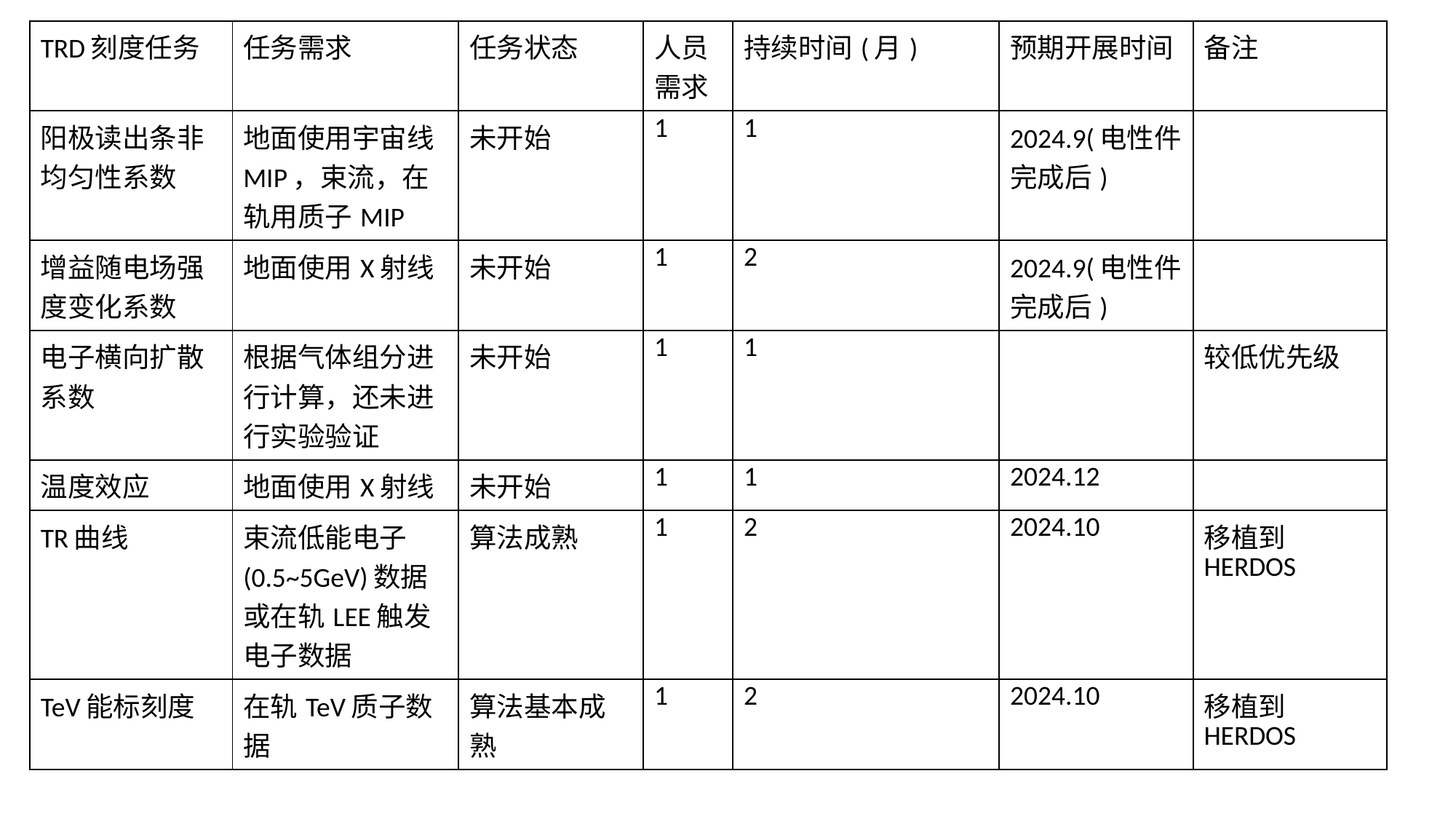

| TRD刻度任务 | 任务需求 | 任务状态 | 人员需求 | 持续时间(月) | 预期开展时间 | 备注 |
| --- | --- | --- | --- | --- | --- | --- |
| 阳极读出条非均匀性系数 | 地面使用宇宙线MIP，束流，在轨用质子MIP | 未开始 | 1 | 1 | 2024.9(电性件完成后) |  |
| 增益随电场强度变化系数 | 地面使用X射线 | 未开始 | 1 | 2 | 2024.9(电性件完成后) |  |
| 电子横向扩散系数 | 根据气体组分进行计算，还未进行实验验证 | 未开始 | 1 | 1 |  | 较低优先级 |
| 温度效应 | 地面使用X射线 | 未开始 | 1 | 1 | 2024.12 |  |
| TR曲线 | 束流低能电子(0.5~5GeV)数据或在轨LEE触发电子数据 | 算法成熟 | 1 | 2 | 2024.10 | 移植到HERDOS |
| TeV能标刻度 | 在轨TeV质子数据 | 算法基本成熟 | 1 | 2 | 2024.10 | 移植到HERDOS |